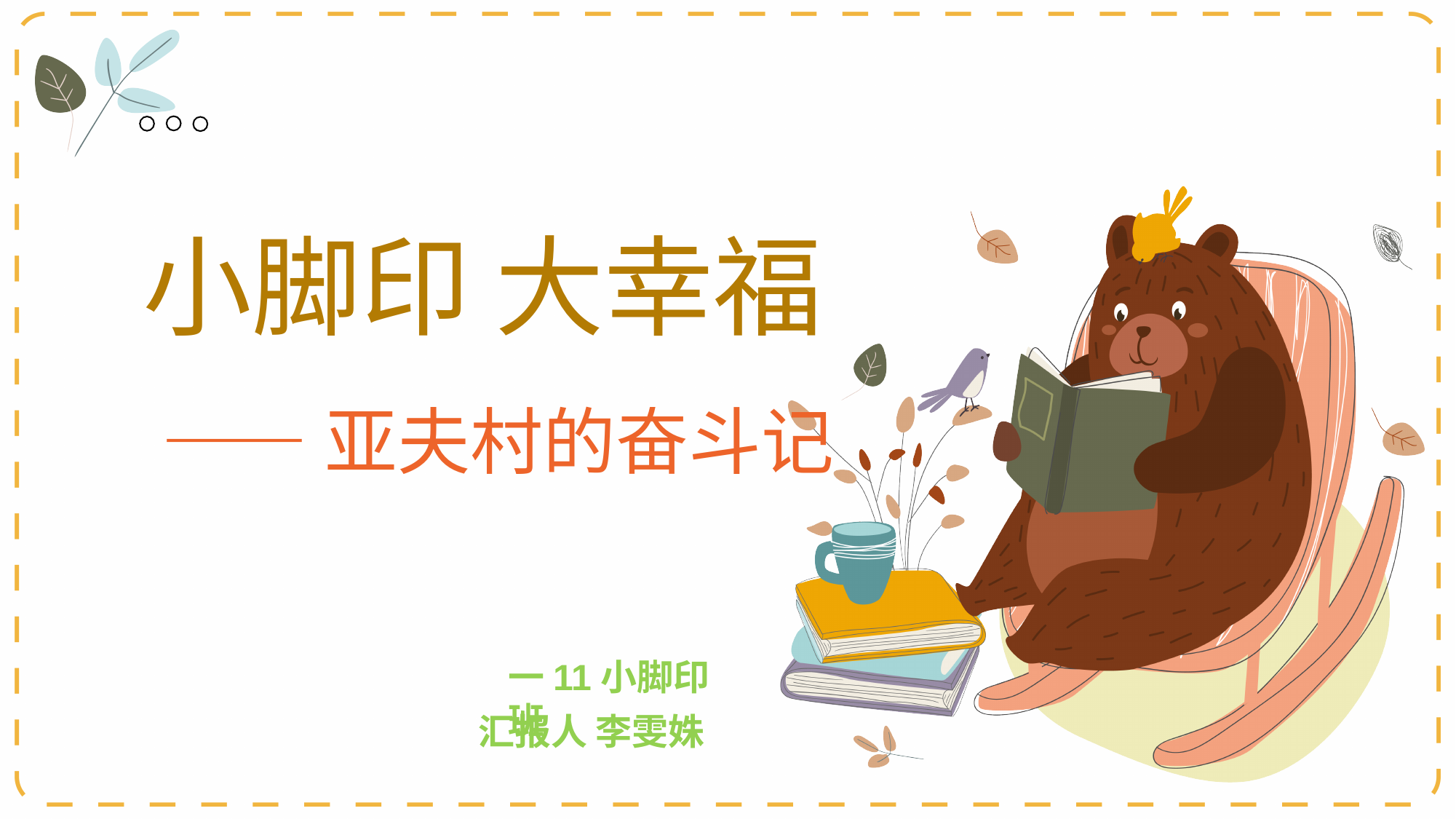

# 小脚印 大幸福
——亚夫村的奋斗记
一11小脚印班
汇报人 李雯姝